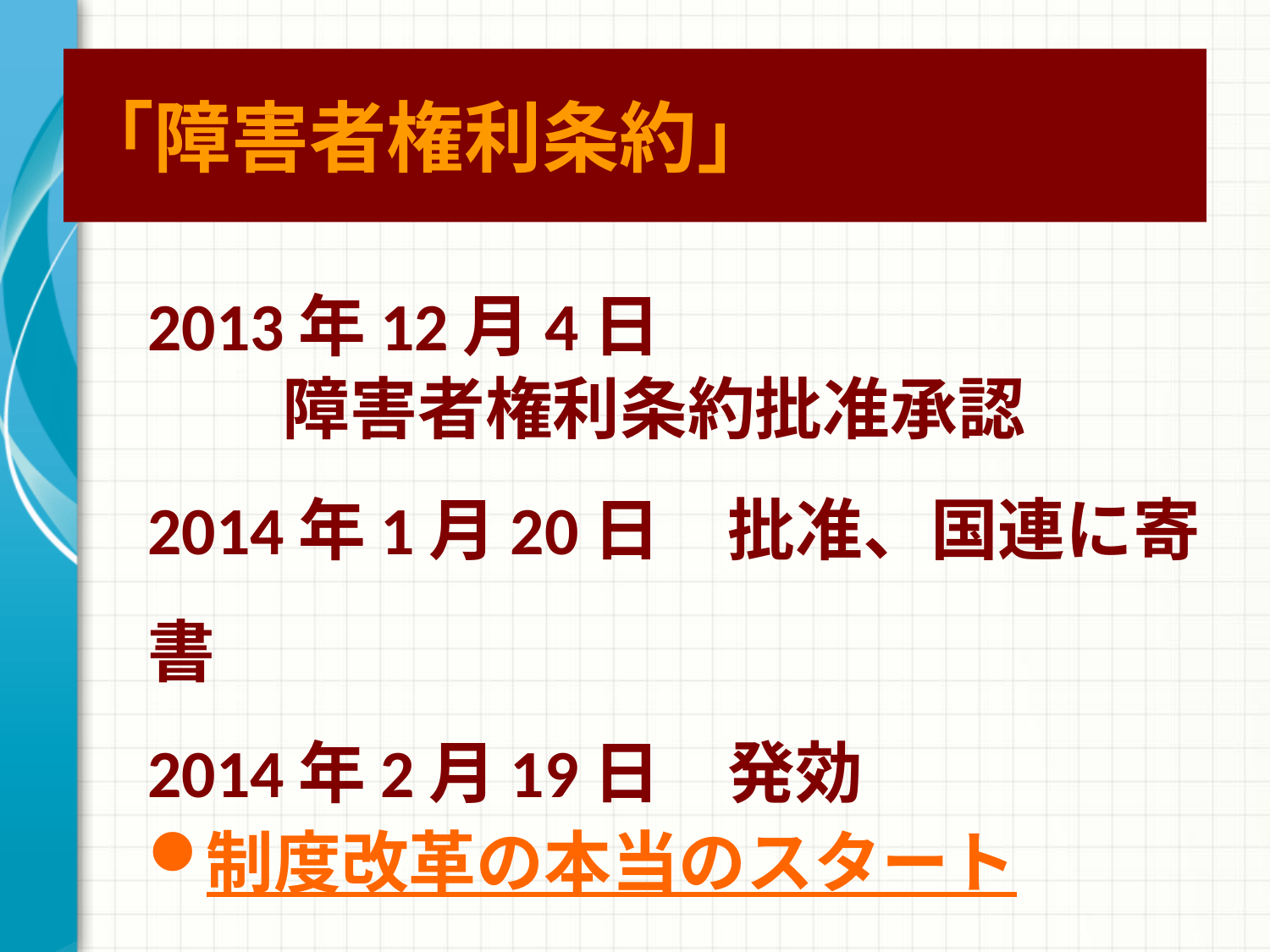

# 「障害者権利条約」
2013年12月4日
　　障害者権利条約批准承認
2014年1月20日　批准、国連に寄書
2014年2月19日　発効
制度改革の本当のスタート